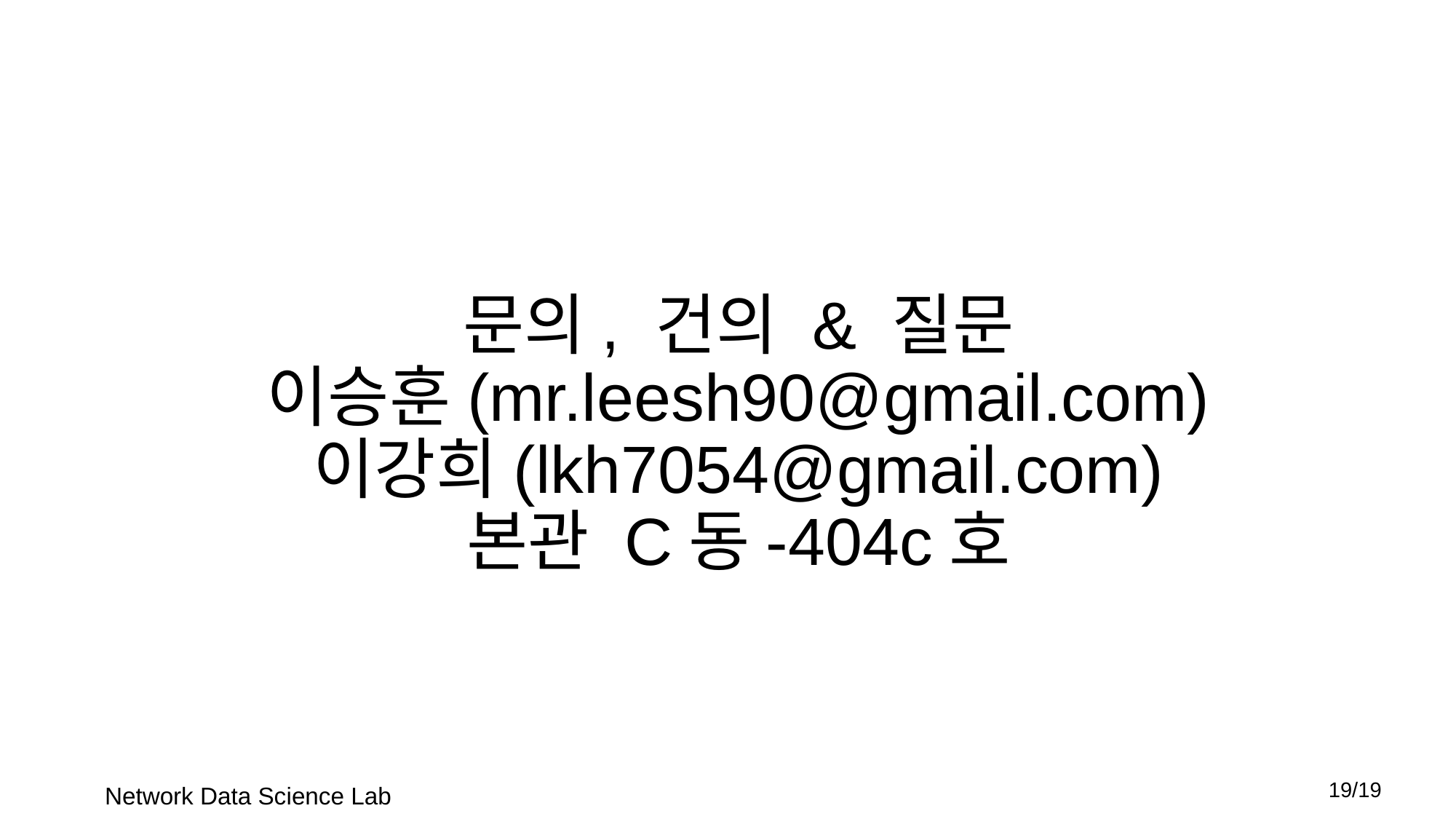

# 문의, 건의 & 질문 이승훈(mr.leesh90@gmail.com) 이강희(lkh7054@gmail.com) 본관 C동-404c호
19/19